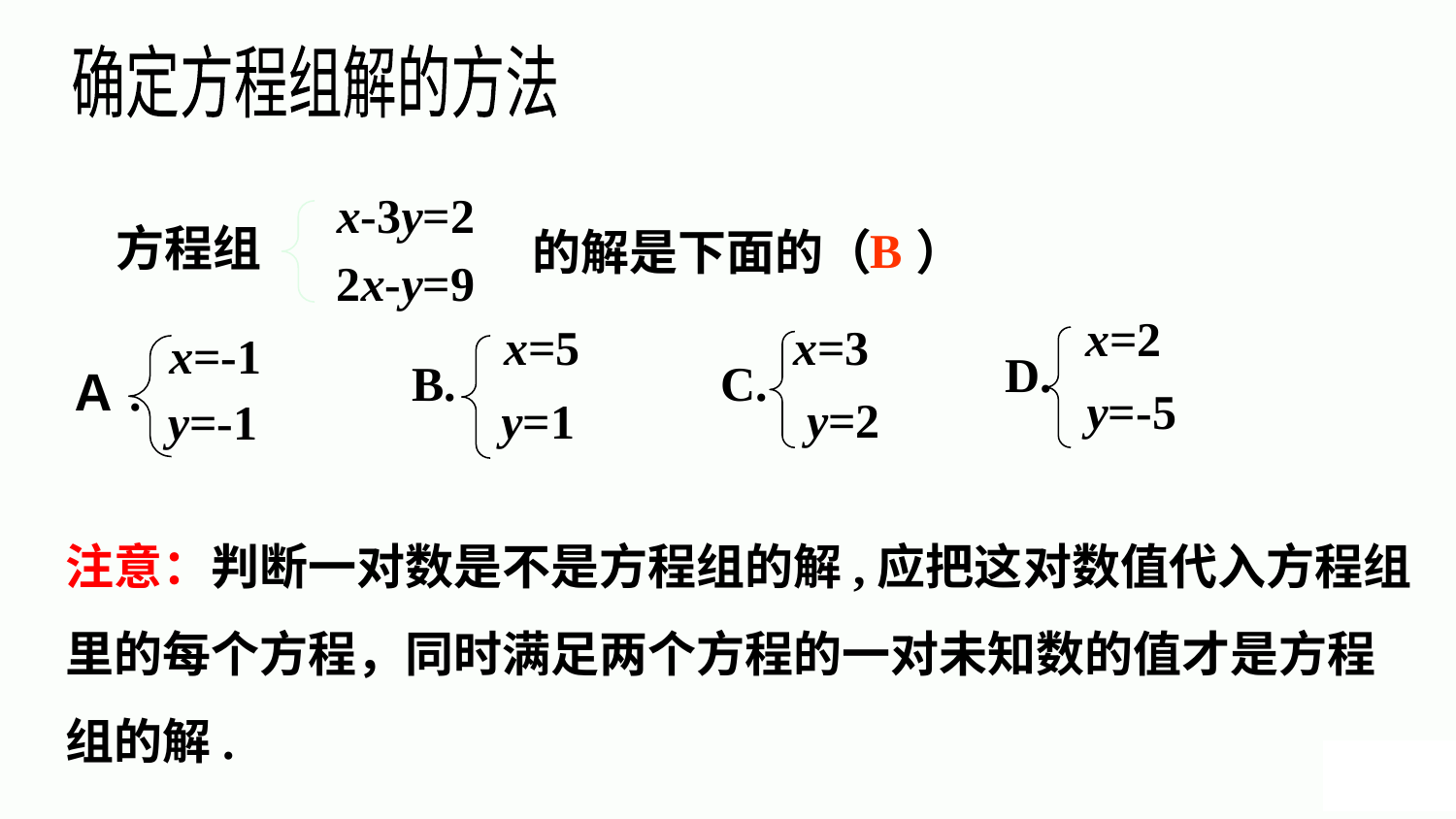

确定方程组解的方法

x-3y=2

方程组
的解是下面的（    ）
2x-y=9
x=2
x=5

B.
y=1
x=3

C.
y=2
x=-1

Ａ.
y=-1

D.
y=-5
B
注意：判断一对数是不是方程组的解,应把这对数值代入方程组里的每个方程，同时满足两个方程的一对未知数的值才是方程组的解.